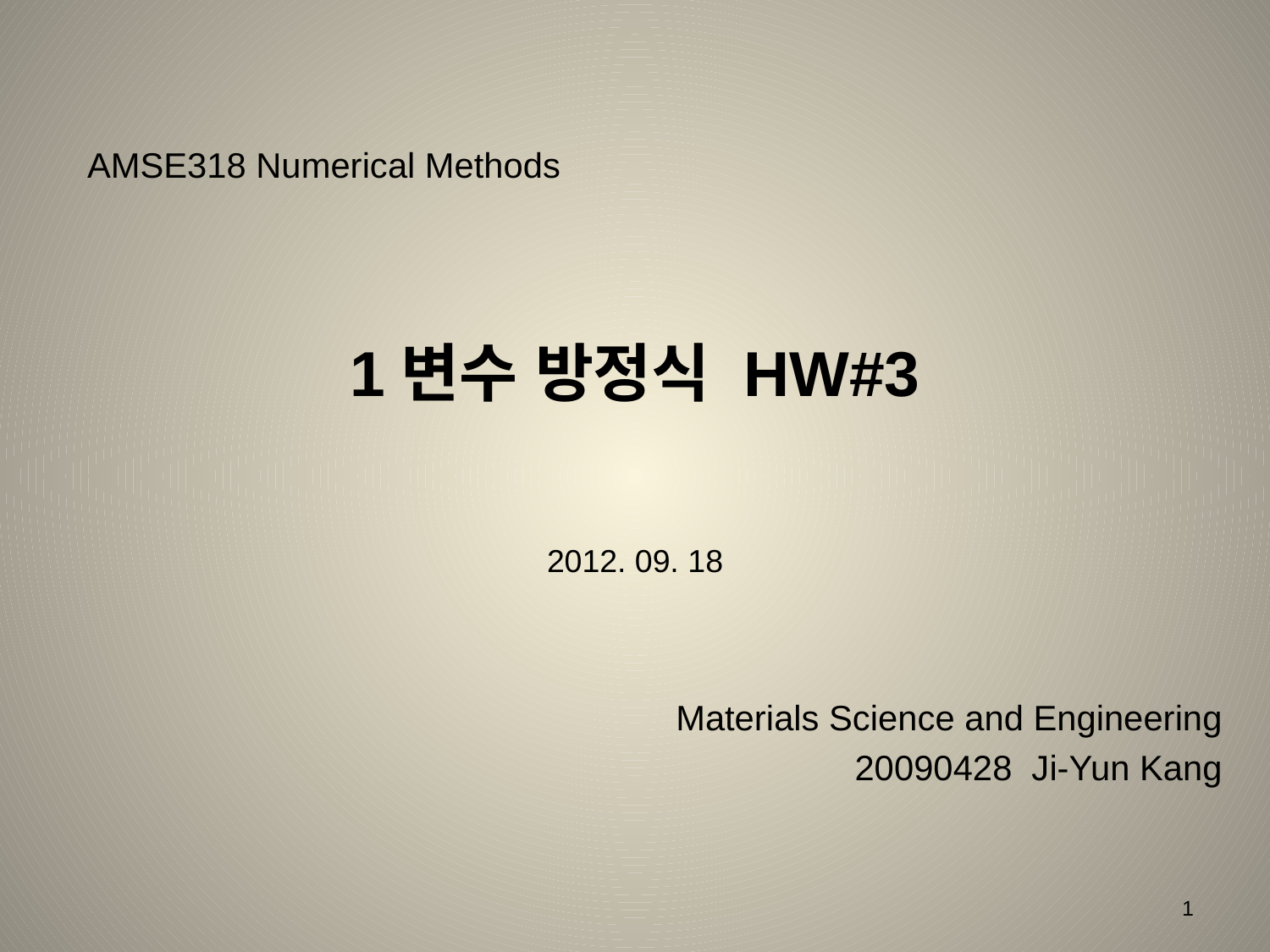

AMSE318 Numerical Methods
# 1변수 방정식 HW#3
2012. 09. 18
Materials Science and Engineering
20090428  Ji-Yun Kang
1